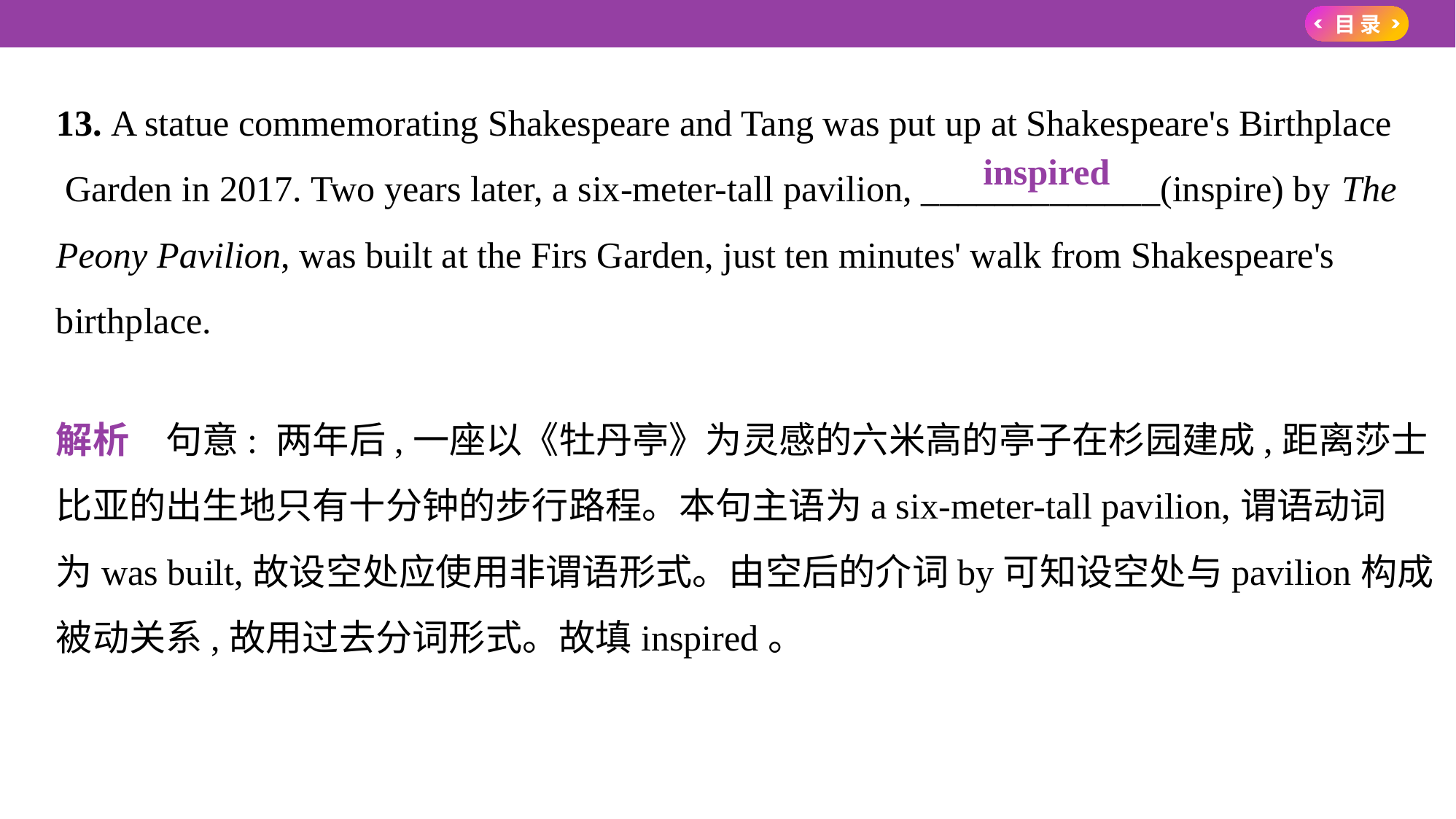

13. A statue commemorating Shakespeare and Tang was put up at Shakespeare's Birthplace
 Garden in 2017. Two years later, a six-meter-tall pavilion, _____________(inspire) by The
Peony Pavilion, was built at the Firs Garden, just ten minutes' walk from Shakespeare's
birthplace.

解析　句意: 两年后,一座以《牡丹亭》为灵感的六米高的亭子在杉园建成,距离莎士
比亚的出生地只有十分钟的步行路程。本句主语为a six-meter-tall pavilion,谓语动词
为was built,故设空处应使用非谓语形式。由空后的介词by可知设空处与pavilion构成
被动关系,故用过去分词形式。故填inspired。
　inspired